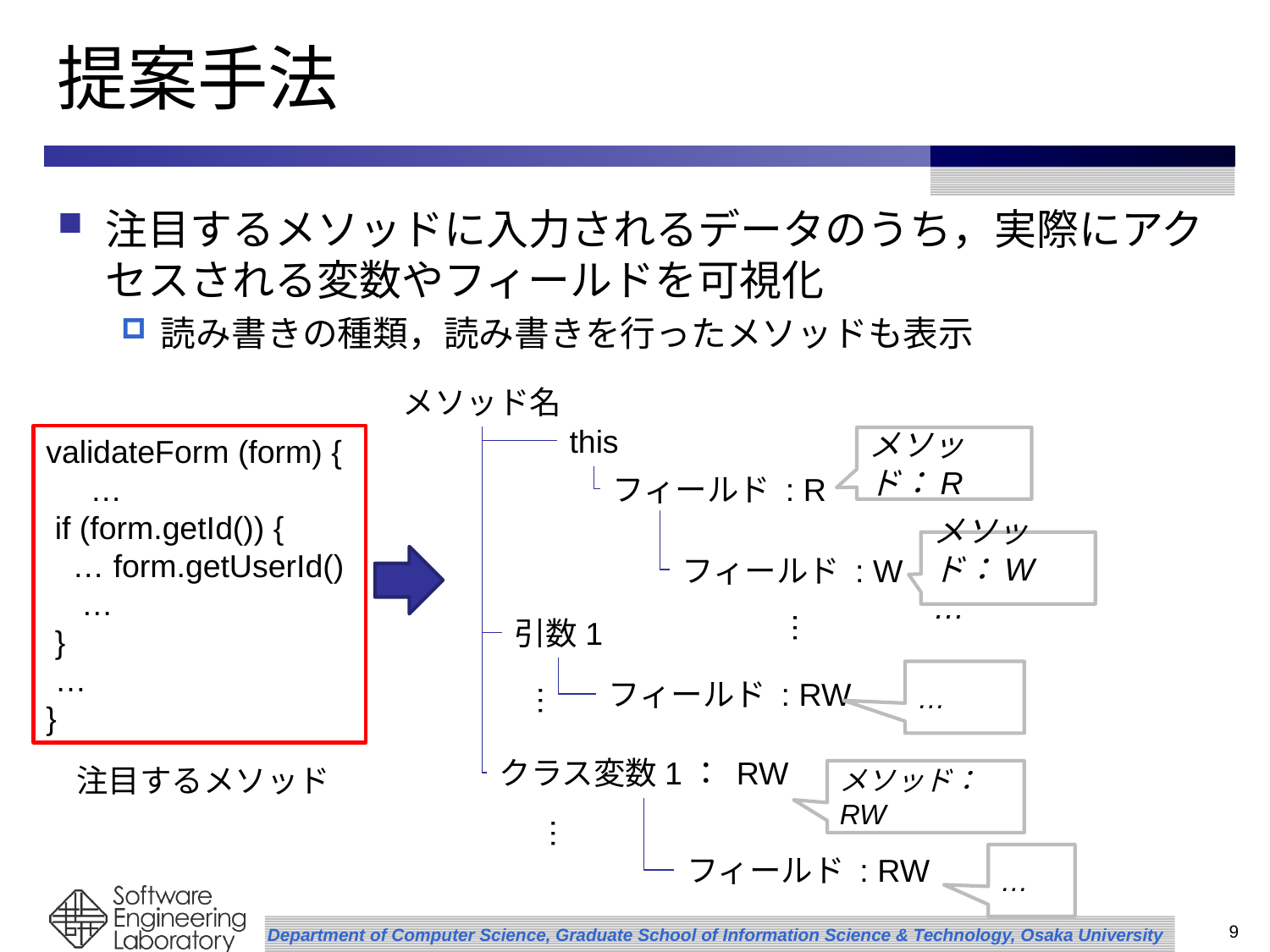

# 提案手法
注目するメソッドに入力されるデータのうち，実際にアクセスされる変数やフィールドを可視化
読み書きの種類，読み書きを行ったメソッドも表示
メソッド名
this
validateForm (form) {
     …
 if (form.getId()) {
   … form.getUserId()
    …
 }
 …
}
メソッド：R
フィールド : R
メソッド：W
…
フィールド : W

…
引数1
…
フィールド : RW
…
クラス変数1： RW
注目するメソッド
メソッド：RW
…
フィールド : RW
…
9